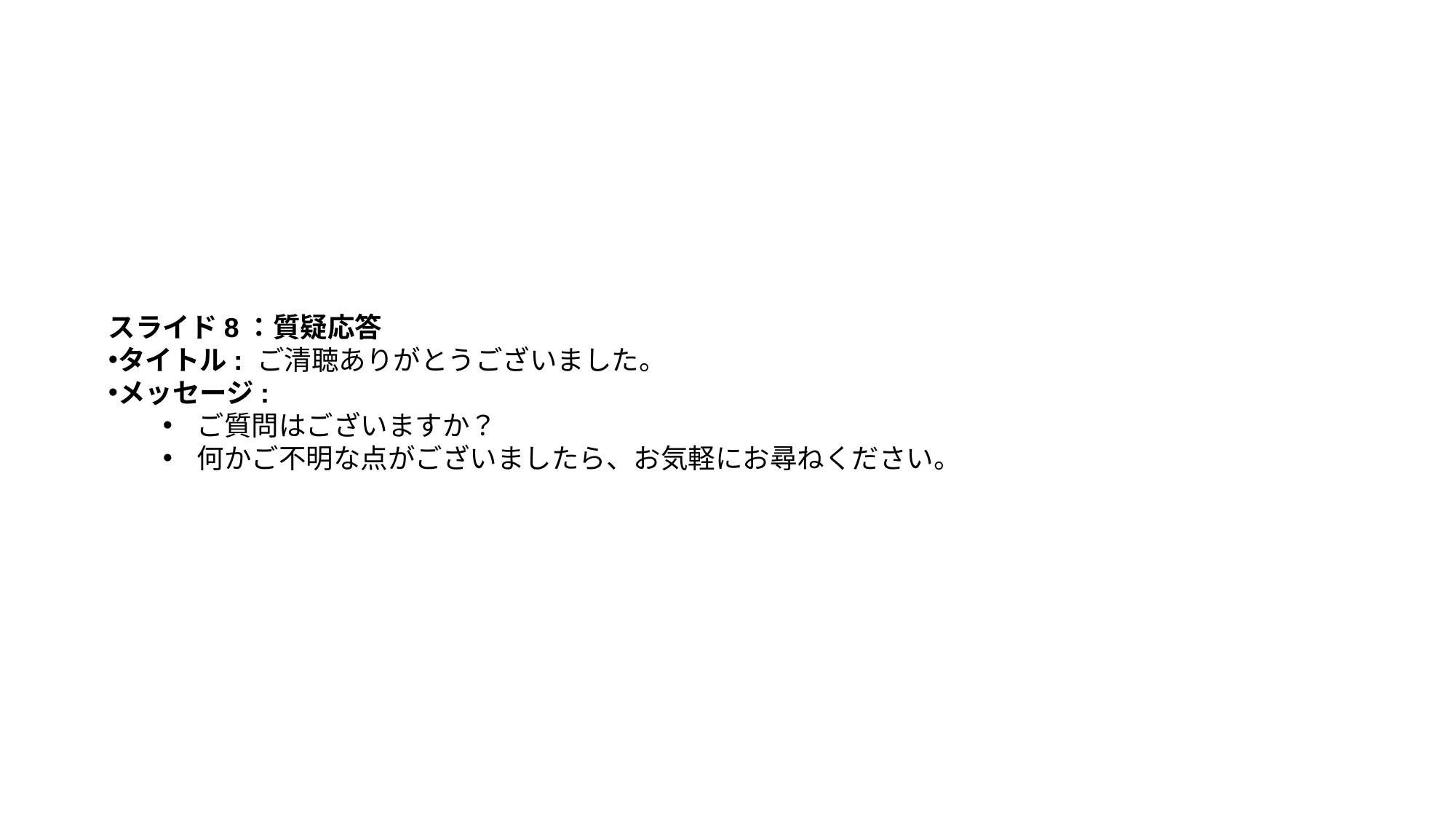

スライド8：質疑応答
タイトル: ご清聴ありがとうございました。
メッセージ:
ご質問はございますか？
何かご不明な点がございましたら、お気軽にお尋ねください。